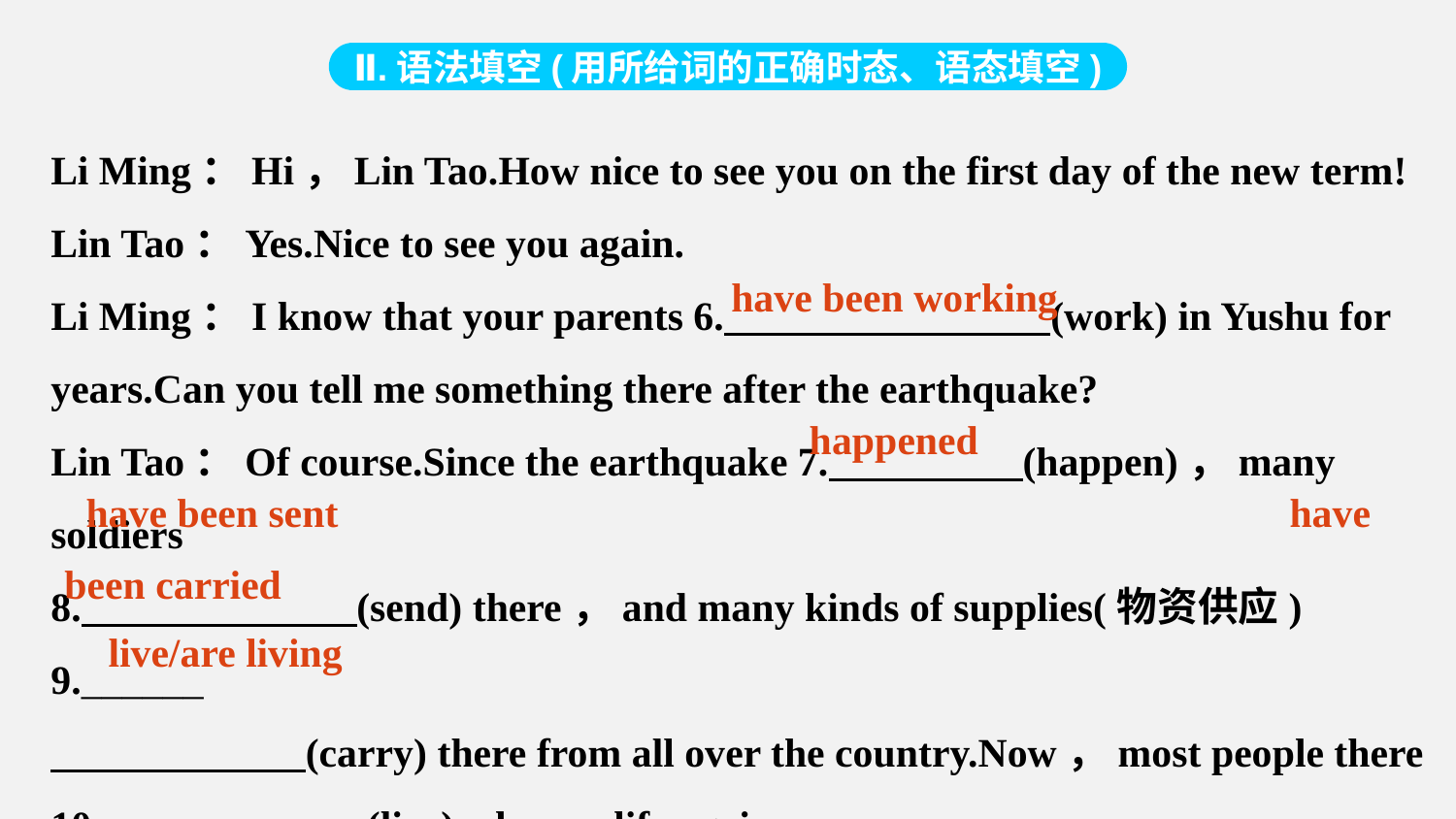

Ⅱ.语法填空(用所给词的正确时态、语态填空)
Li Ming：Hi，Lin Tao.How nice to see you on the first day of the new term!
Lin Tao：Yes.Nice to see you again.
Li Ming：I know that your parents 6.                                (work) in Yushu for years.Can you tell me something there after the earthquake?
Lin Tao：Of course.Since the earthquake 7.                   (happen)，many soldiers
8.                           (send) there，and many kinds of supplies(物资供应) 9.______
                         (carry) there from all over the country.Now，most people there
10.                          (live) a happy life again.
Li Ming：How about the schools there?
have been working
happened
have been sent
have
been carried
live/are living